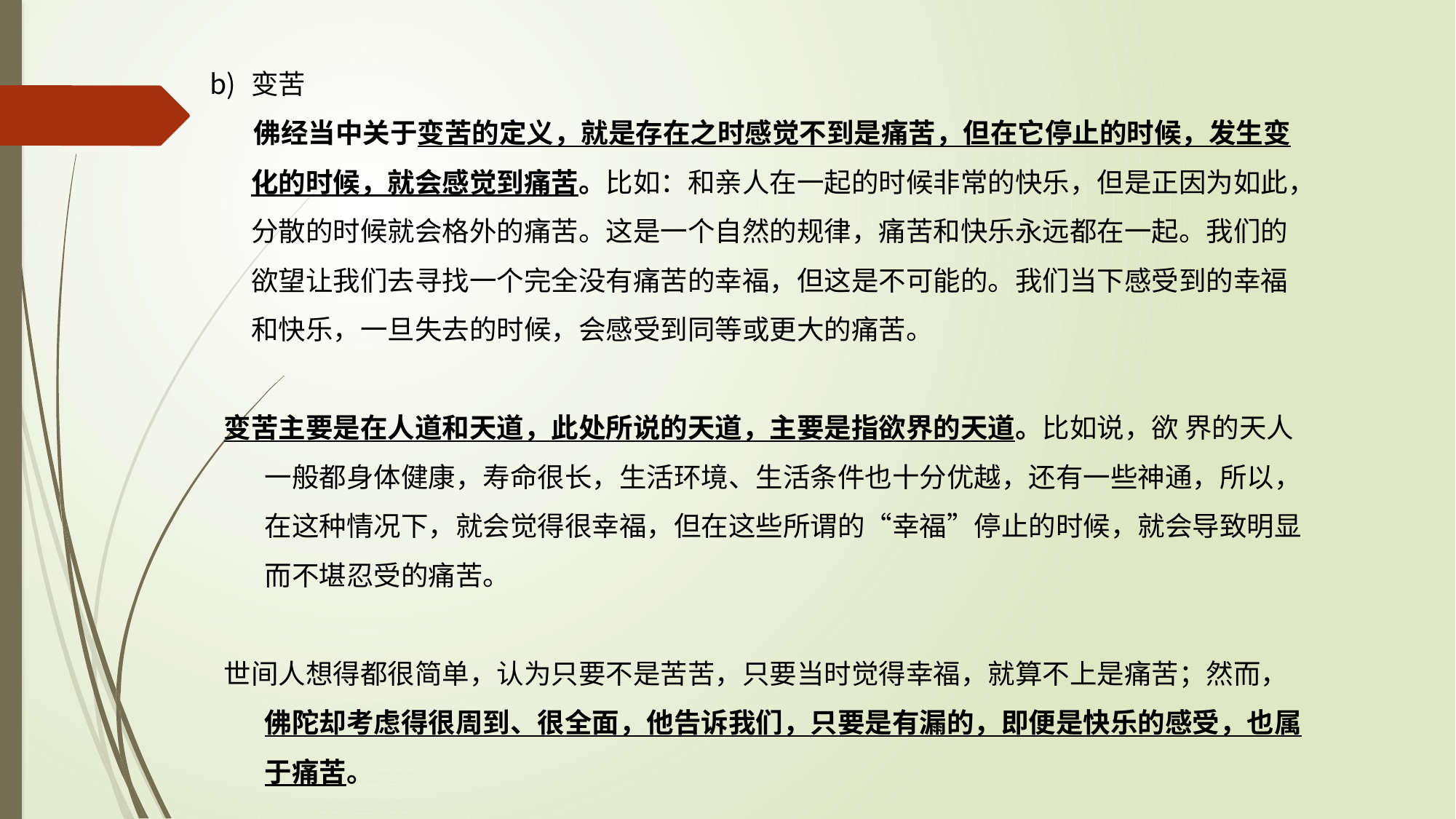

变苦
      佛经当中关于变苦的定义，就是存在之时感觉不到是痛苦，但在它停止的时候，发生变化的时候，就会感觉到痛苦。比如：和亲人在一起的时候非常的快乐，但是正因为如此，分散的时候就会格外的痛苦。这是一个自然的规律，痛苦和快乐永远都在一起。我们的欲望让我们去寻找一个完全没有痛苦的幸福，但这是不可能的。我们当下感受到的幸福和快乐，一旦失去的时候，会感受到同等或更大的痛苦。

变苦主要是在人道和天道，此处所说的天道，主要是指欲界的天道。比如说，欲 界的天人一般都身体健康，寿命很长，生活环境、生活条件也十分优越，还有一些神通，所以，在这种情况下，就会觉得很幸福，但在这些所谓的“幸福”停止的时候，就会导致明显而不堪忍受的痛苦。

世间人想得都很简单，认为只要不是苦苦，只要当时觉得幸福，就算不上是痛苦；然而，佛陀却考虑得很周到、很全面，他告诉我们，只要是有漏的，即便是快乐的感受，也属于痛苦。